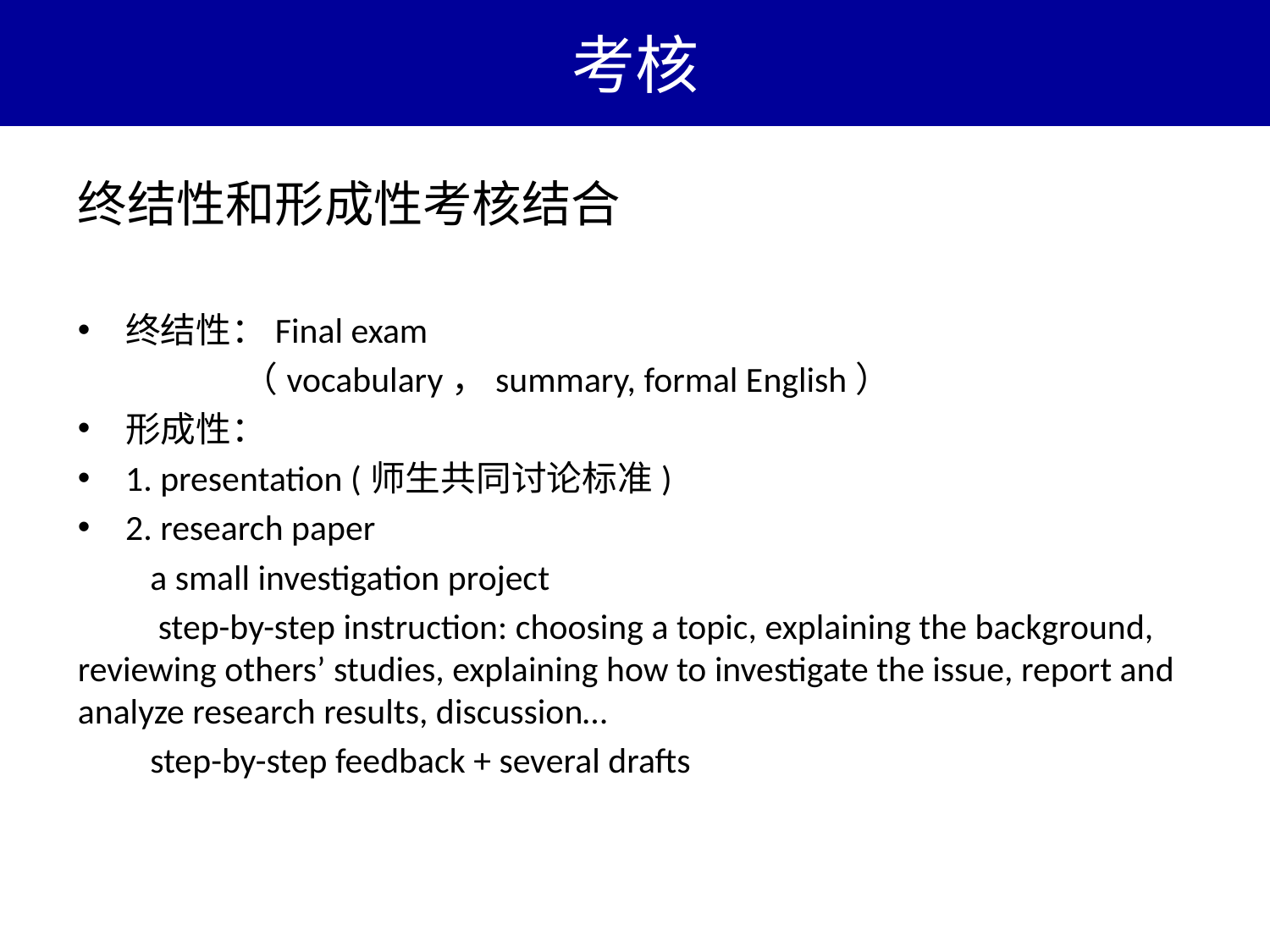

# 考核
终结性和形成性考核结合

终结性：Final exam
                    （vocabulary，summary, formal English）
形成性：
1. presentation (师生共同讨论标准)
2. research paper
         a small investigation project
          step-by-step instruction: choosing a topic, explaining the background, reviewing others’ studies, explaining how to investigate the issue, report and analyze research results, discussion…
         step-by-step feedback + several drafts